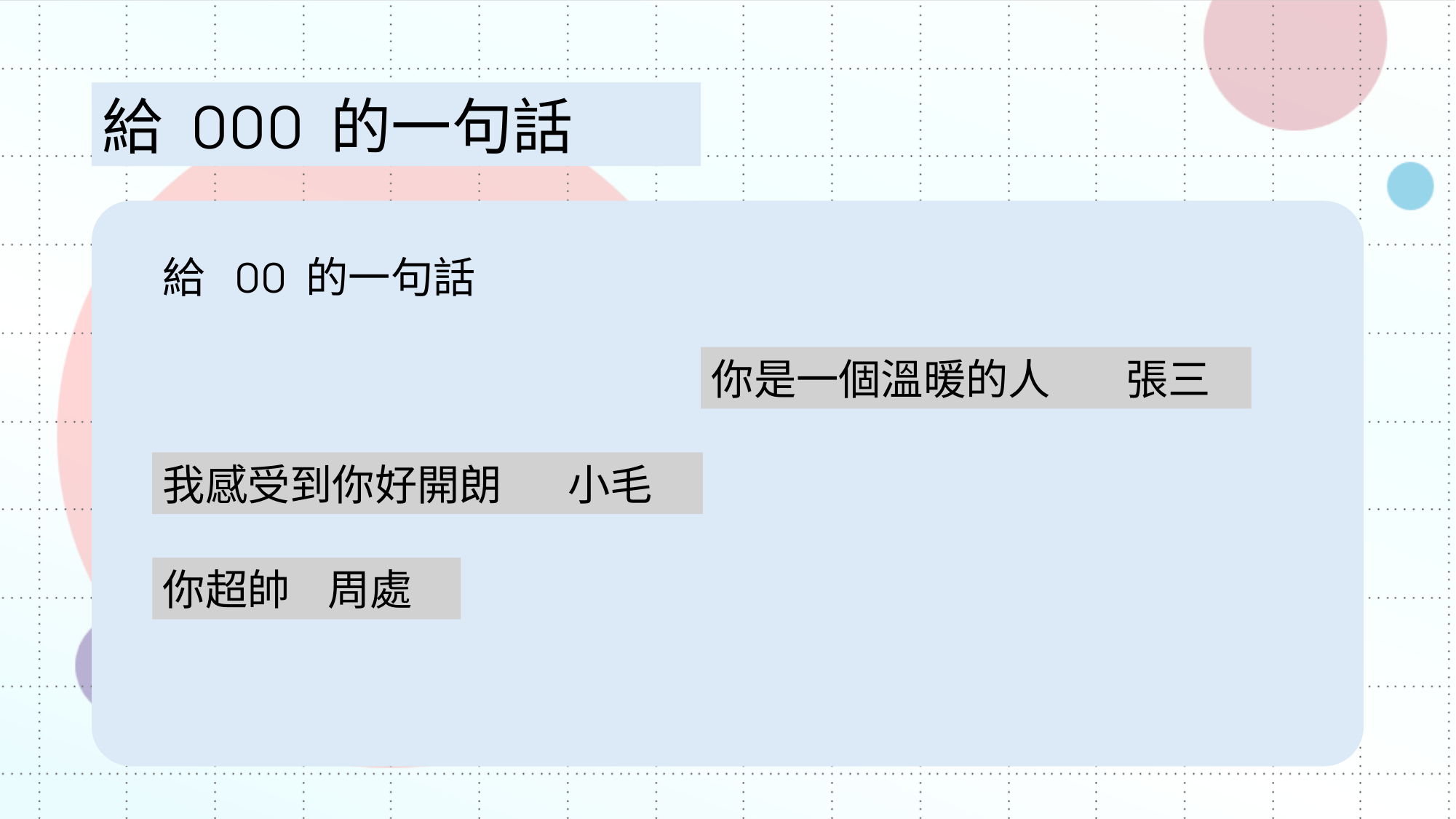

給 OOO 的一句話
給  OO 的一句話
你是一個溫暖的人        張三
我感受到你好開朗       小毛
你超帥    周處